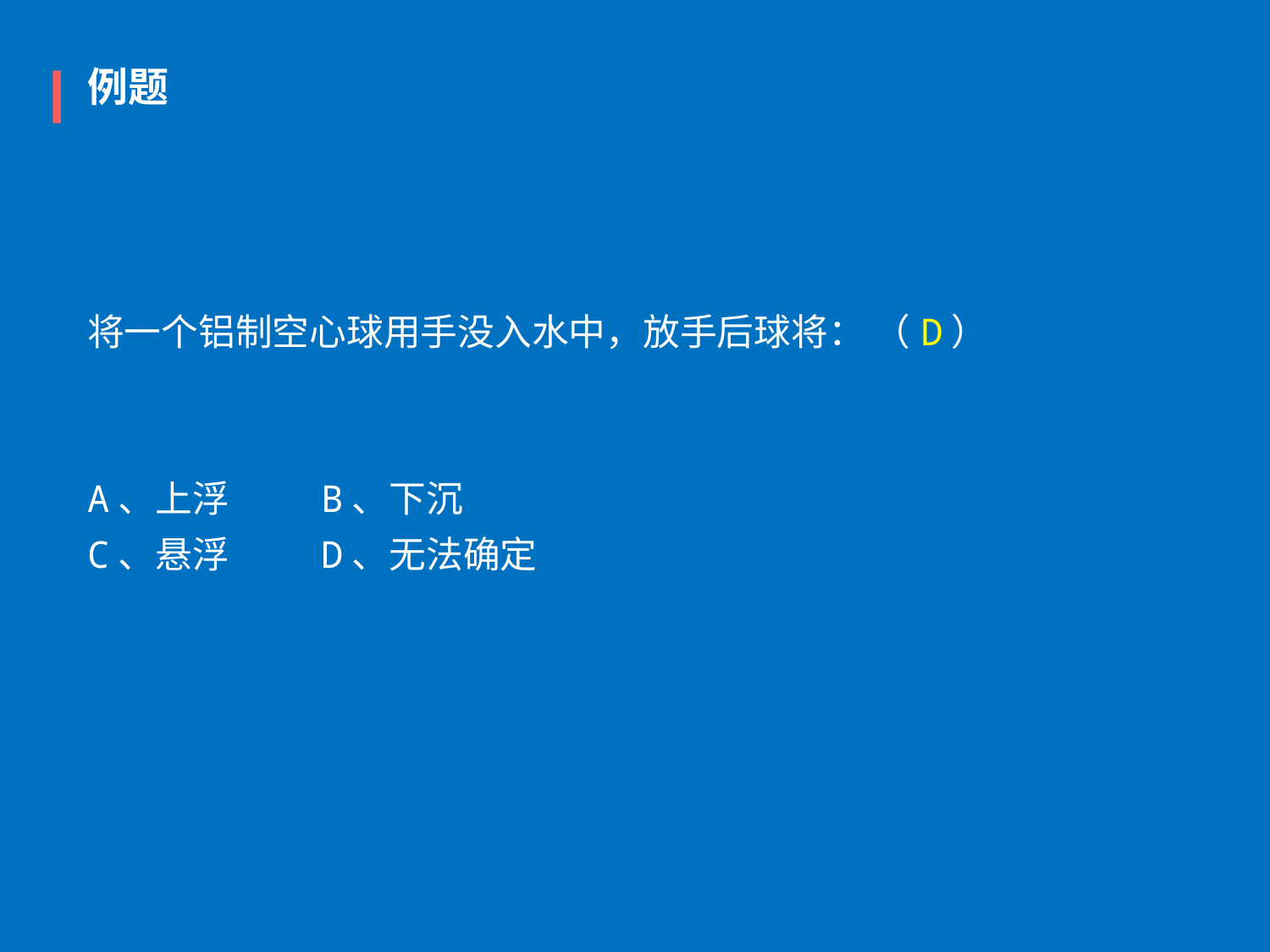

例题

将一个铝制空心球用手没入水中，放手后球将： （     ）   
A、上浮          B、下沉    
C、悬浮          D、无法确定
D